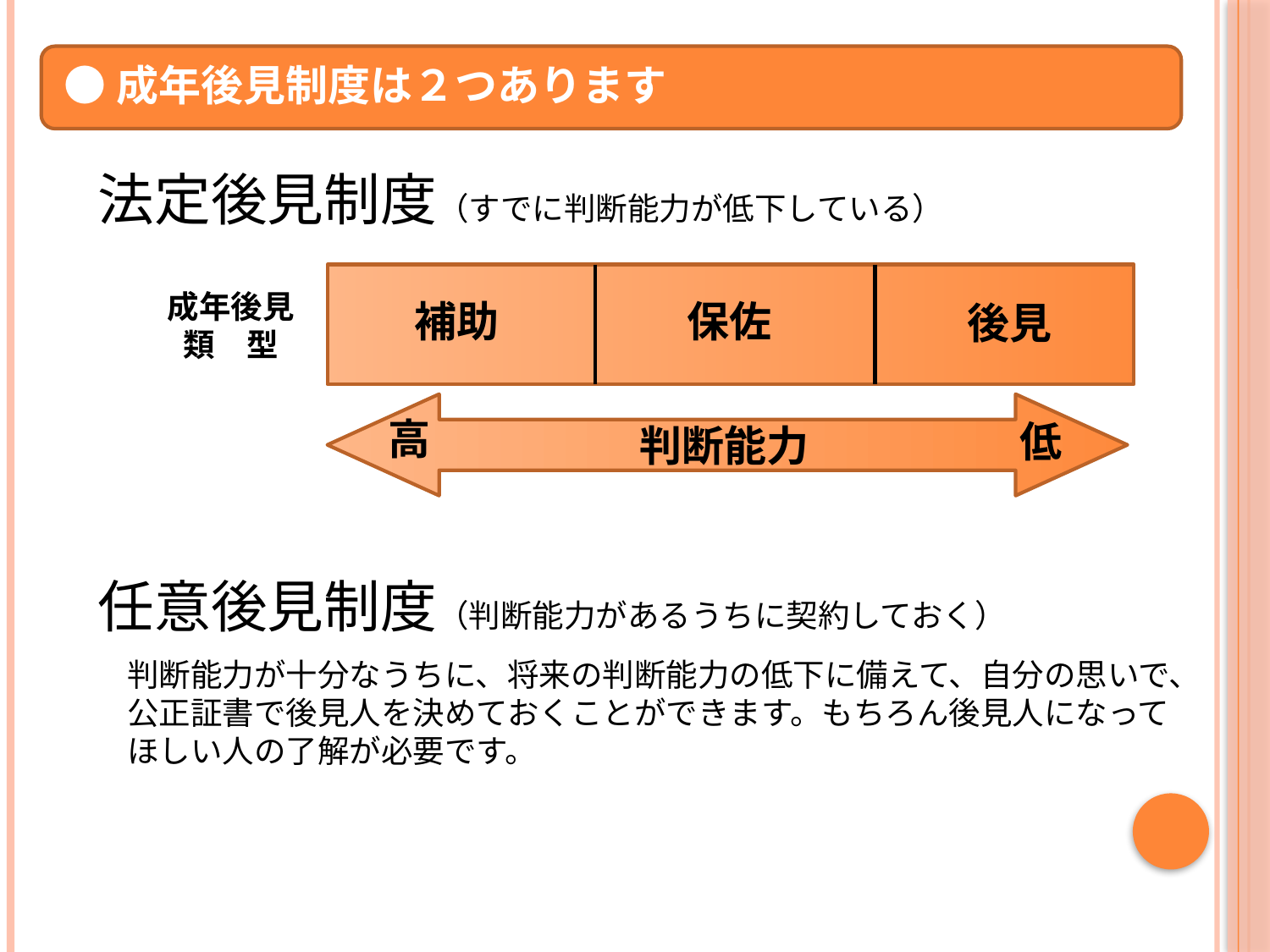

●成年後見制度は２つあります

法定後見制度（すでに判断能力が低下している）

成年後見類　型
補助
保佐
後見
高
低
判断能力
任意後見制度（判断能力があるうちに契約しておく）

判断能力が十分なうちに、将来の判断能力の低下に備えて、自分の思いで、公正証書で後見人を決めておくことができます。もちろん後見人になってほしい人の了解が必要です。